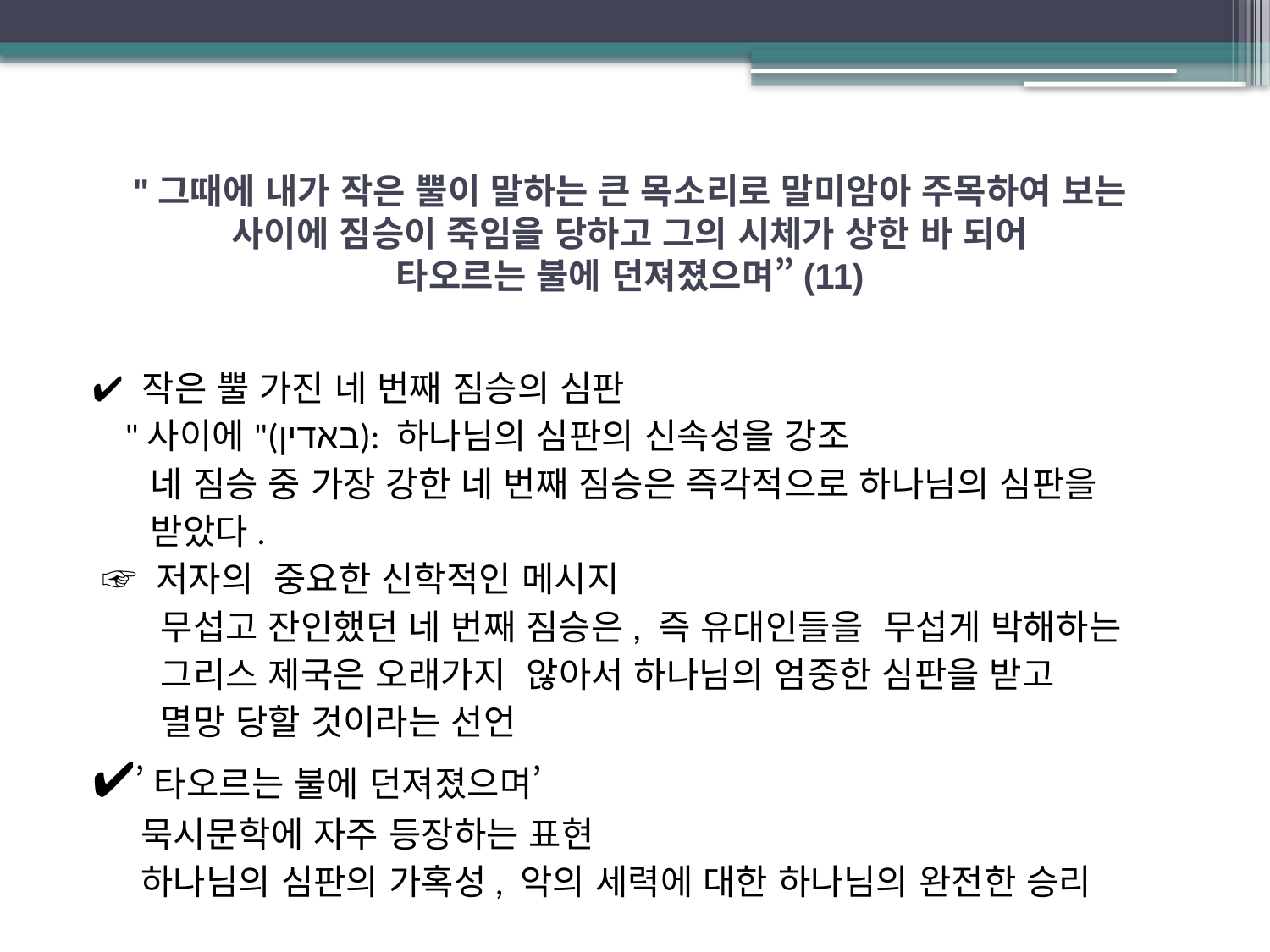

# "그때에 내가 작은 뿔이 말하는 큰 목소리로 말미암아 주목하여 보는 사이에 짐승이 죽임을 당하고 그의 시체가 상한 바 되어 타오르는 불에 던져졌으며”(11)

✔ 작은 뿔 가진 네 번째 짐승의 심판
    "사이에"(באדין): 하나님의 심판의 신속성을 강조
     네 짐승 중 가장 강한 네 번째 짐승은 즉각적으로 하나님의 심판을
     받았다.
 ☞ 저자의  중요한 신학적인 메시지
      무섭고 잔인했던 네 번째 짐승은, 즉 유대인들을  무섭게 박해하는
      그리스 제국은 오래가지  않아서 하나님의 엄중한 심판을 받고
      멸망 당할 것이라는 선언
✔’타오르는 불에 던져졌으며’
    묵시문학에 자주 등장하는 표현
    하나님의 심판의 가혹성, 악의 세력에 대한 하나님의 완전한 승리